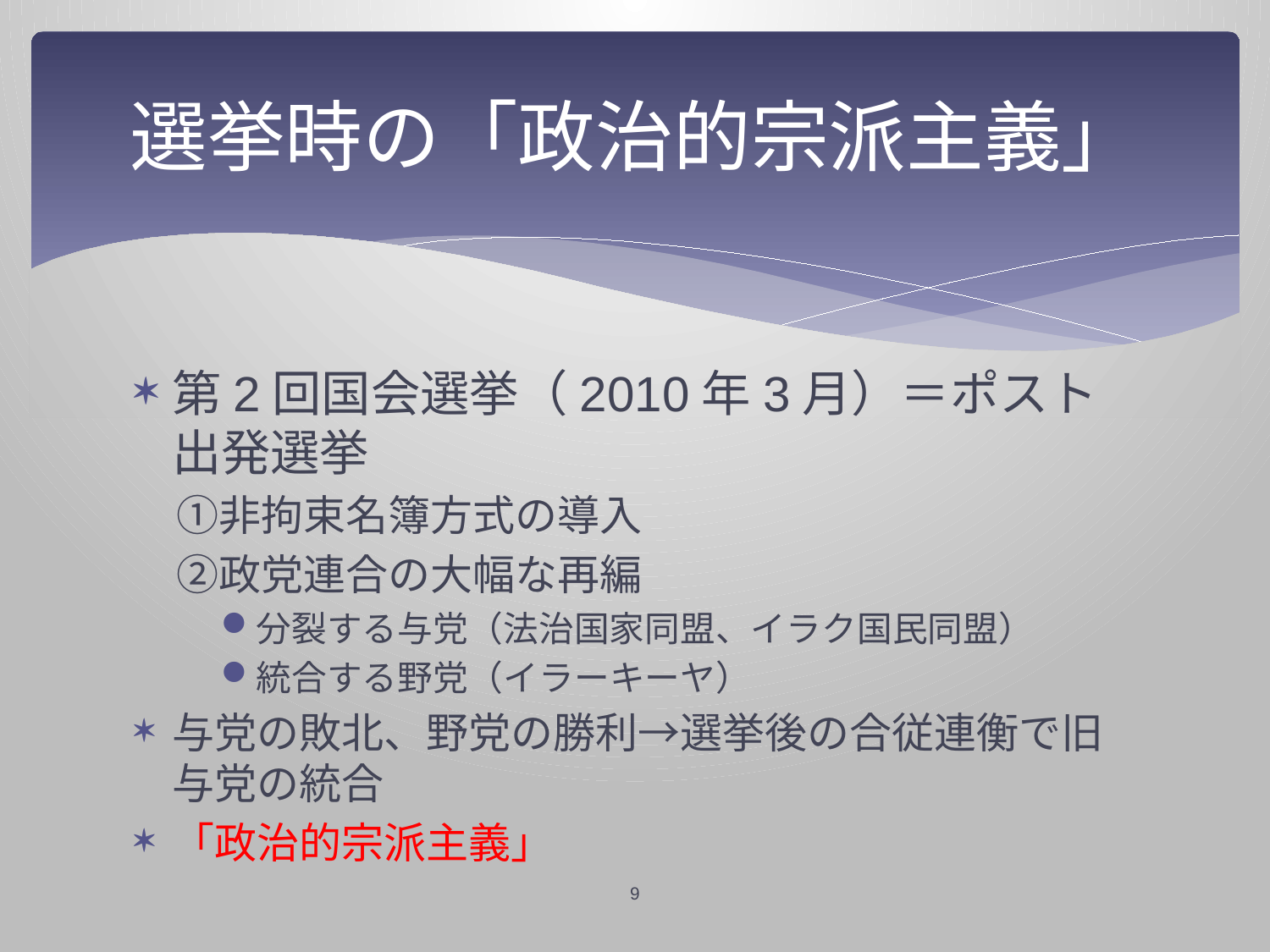

# 選挙時の「政治的宗派主義」
第2回国会選挙（2010年3月）＝ポスト出発選挙
　①非拘束名簿方式の導入
　②政党連合の大幅な再編
分裂する与党（法治国家同盟、イラク国民同盟）
統合する野党（イラーキーヤ）
与党の敗北、野党の勝利→選挙後の合従連衡で旧与党の統合
「政治的宗派主義」

9